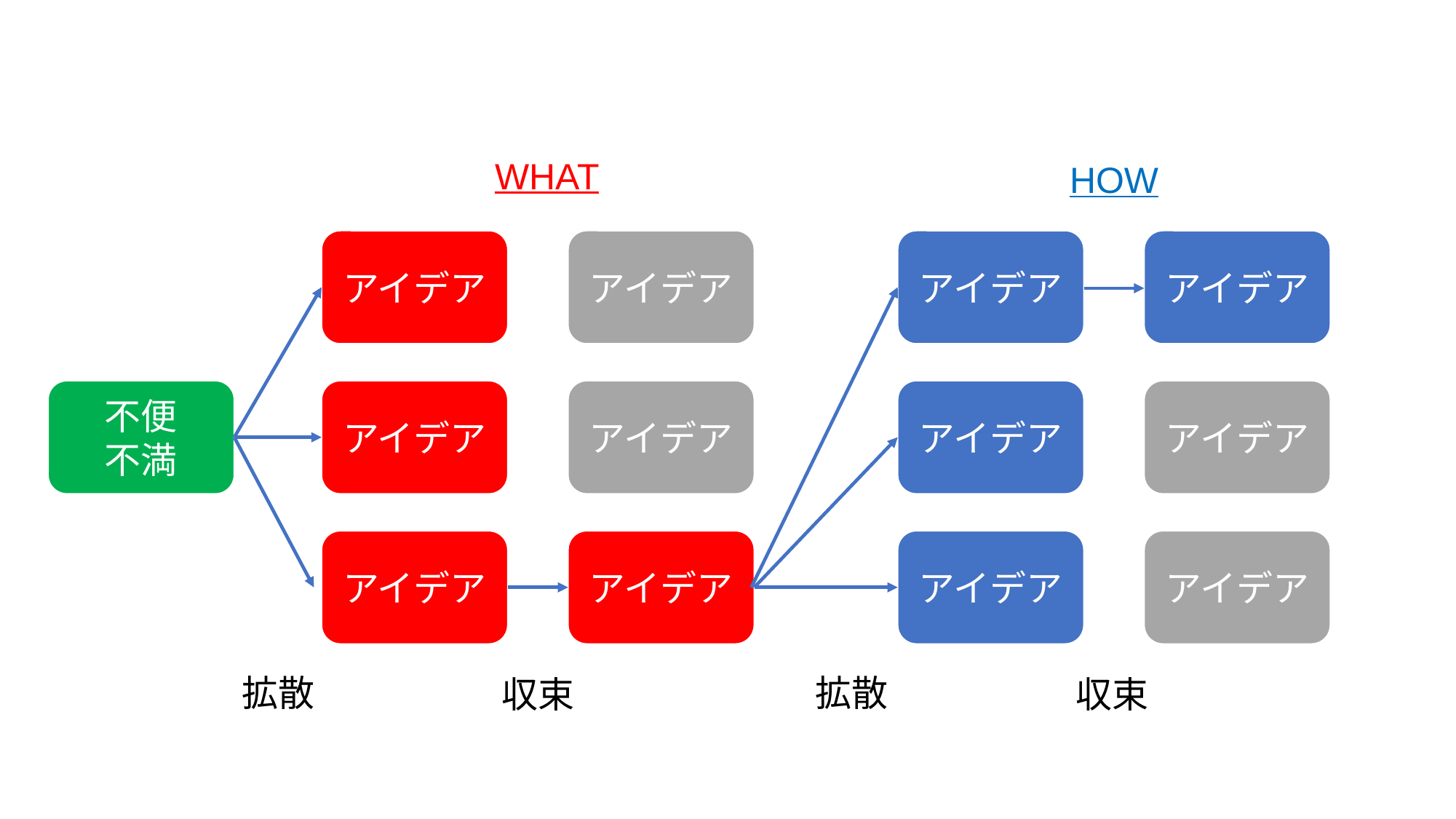

WHAT
HOW
アイデア
アイデア
アイデア
アイデア
不便
不満
アイデア
アイデア
アイデア
アイデア
アイデア
アイデア
アイデア
アイデア
拡散
拡散
収束
収束